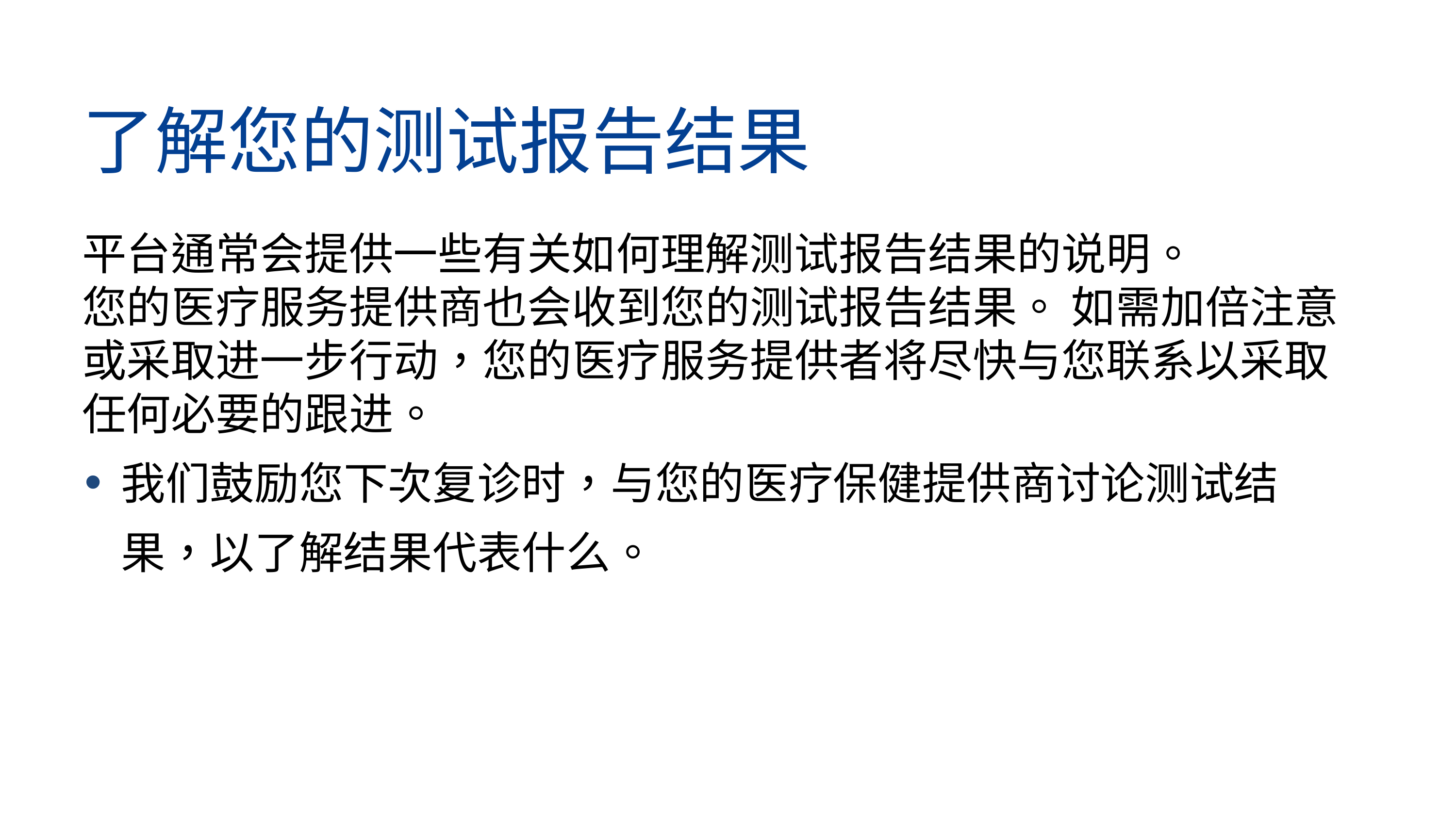

了解您的测试报告结果
平台通常会提供一些有关如何理解测试报告结果的说明。
您的医疗服务提供商也会收到您的测试报告结果。 如需加倍注意或采取进一步行动，您的医疗服务提供者将尽快与您联系以采取任何必要的跟进。
我们鼓励您下次复诊时，与您的医疗保健提供商讨论测试结果，以了解结果代表什么。